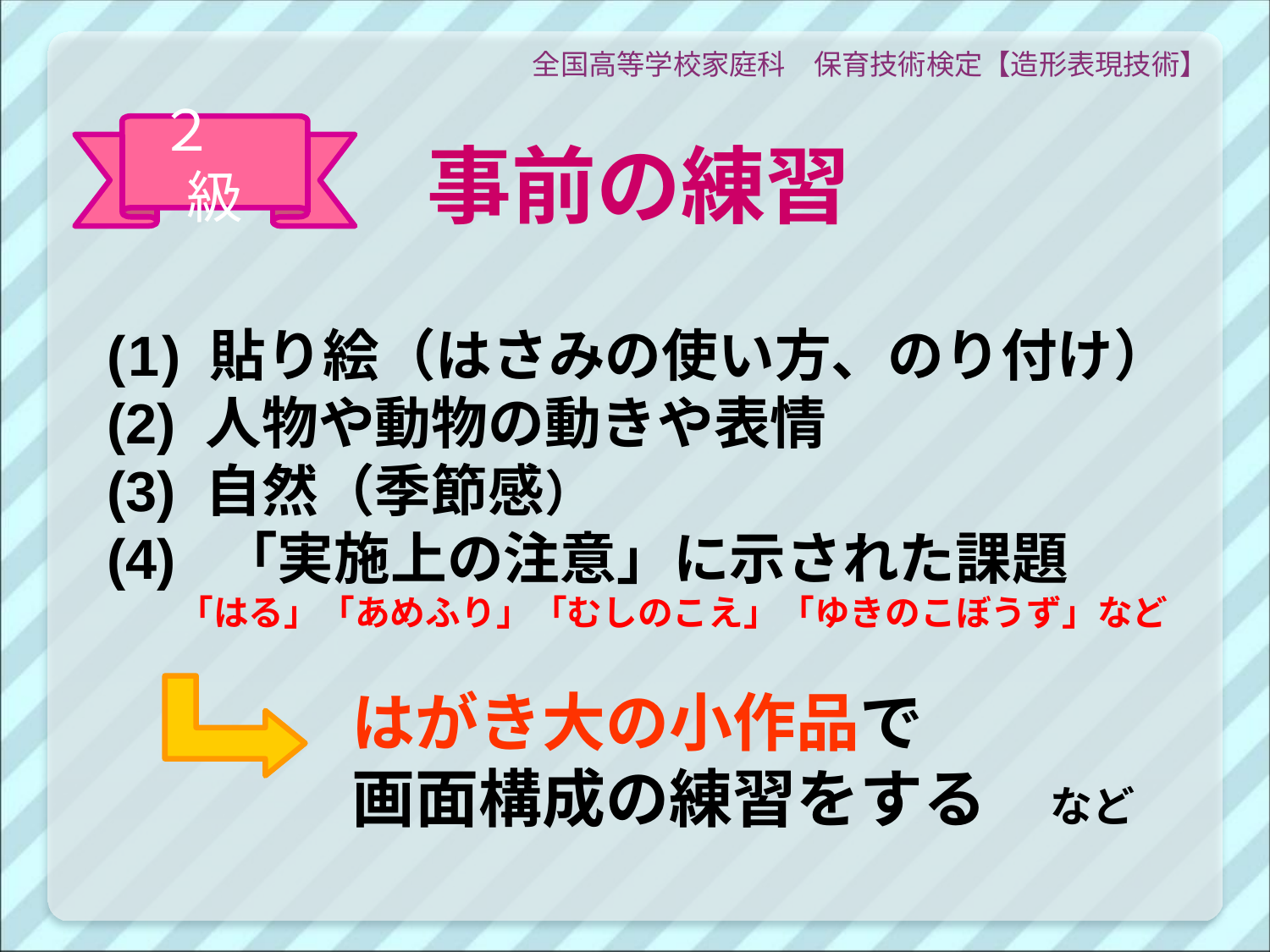

全国高等学校家庭科　保育技術検定【造形表現技術】
２　級
# 事前の練習

 貼り絵（はさみの使い方、のり付け）
(2) 人物や動物の動きや表情
(3) 自然（季節感）
(4)  「実施上の注意」に示された課題
　　「はる」「あめふり」「むしのこえ」「ゆきのこぼうず」など

はがき大の小作品で
画面構成の練習をする　など